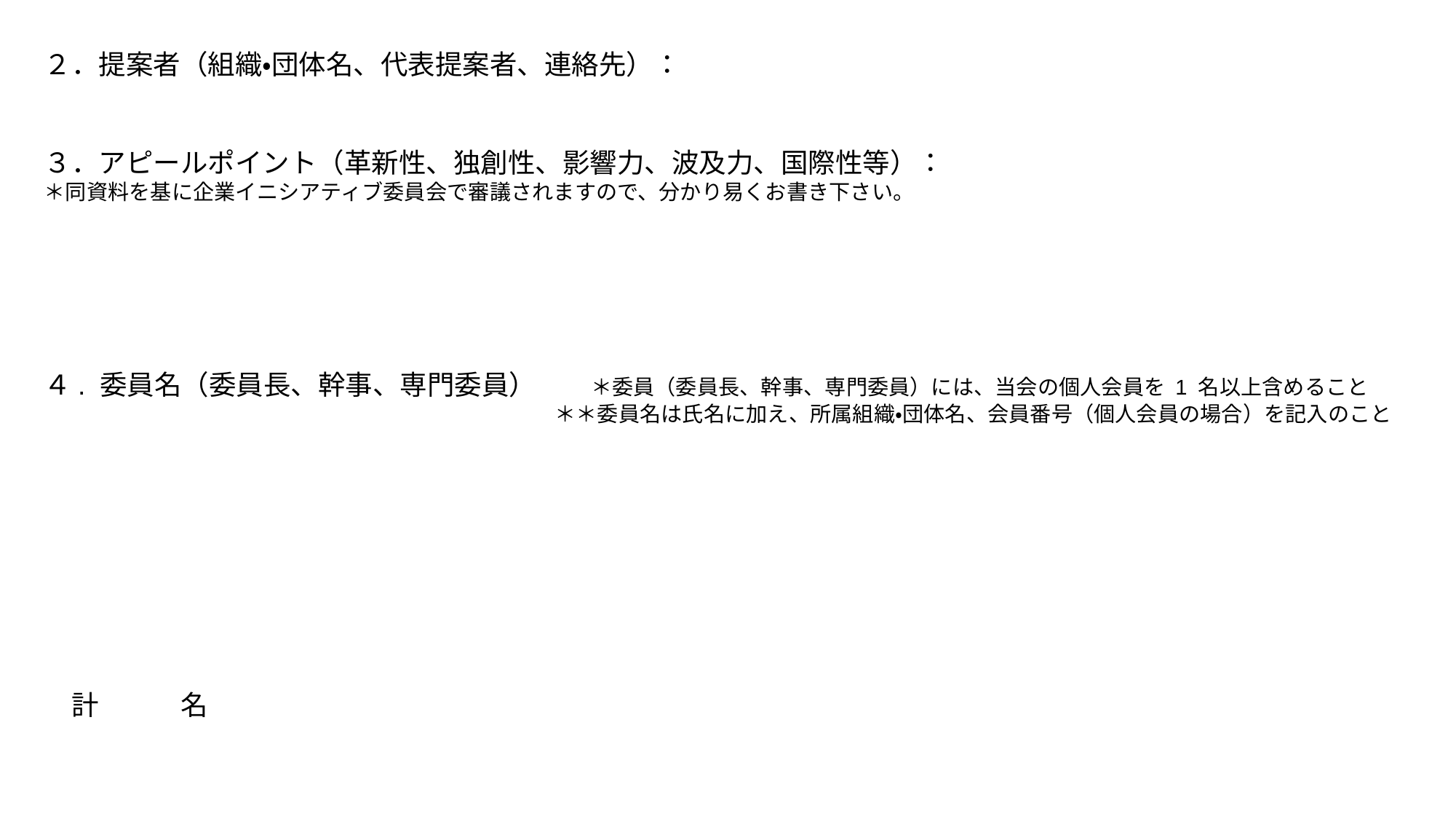

２．提案者（組織・団体名、代表提案者、連絡先）：

３．アピールポイント（革新性、独創性、影響力、波及力、国際性等）：
＊同資料を基に企業イニシアティブ委員会で審議されますので、分かり易くお書き下さい。

４. 委員名（委員長、幹事、専門委員）　　＊委員（委員長、幹事、専門委員）には、当会の個人会員を 1 名以上含めること
　　　　　　　　　　　　　　　　　　　　　　　　＊＊委員名は氏名に加え、所属組織・団体名、会員番号（個人会員の場合）を記入のこと

　計　　　名